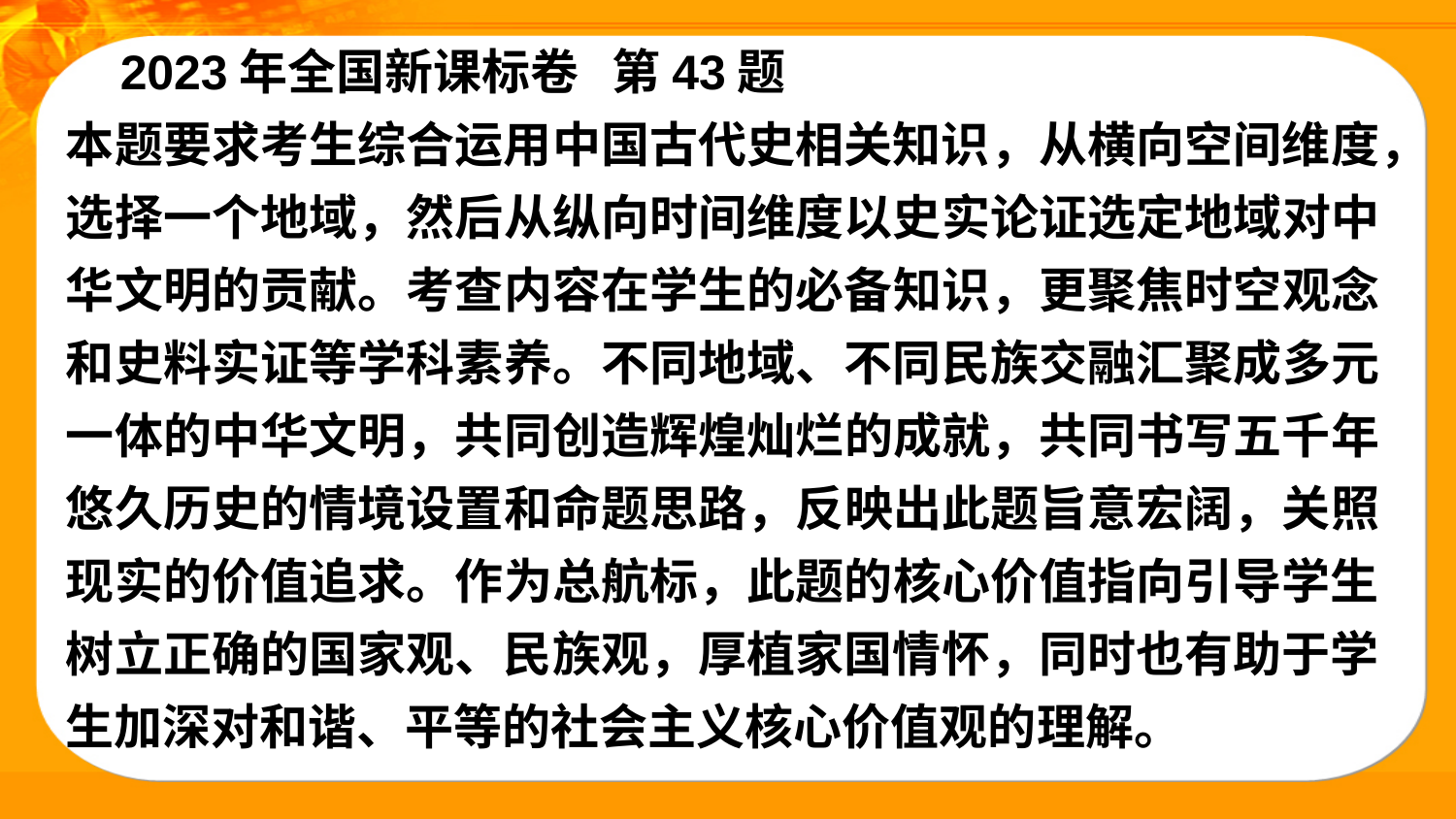

2023年全国新课标卷   第43题
本题要求考生综合运用中国古代史相关知识，从横向空间维度，选择一个地域，然后从纵向时间维度以史实论证选定地域对中华文明的贡献。考查内容在学生的必备知识，更聚焦时空观念和史料实证等学科素养。不同地域、不同民族交融汇聚成多元一体的中华文明，共同创造辉煌灿烂的成就，共同书写五千年悠久历史的情境设置和命题思路，反映出此题旨意宏阔，关照现实的价值追求。作为总航标，此题的核心价值指向引导学生树立正确的国家观、民族观，厚植家国情怀，同时也有助于学生加深对和谐、平等的社会主义核心价值观的理解。